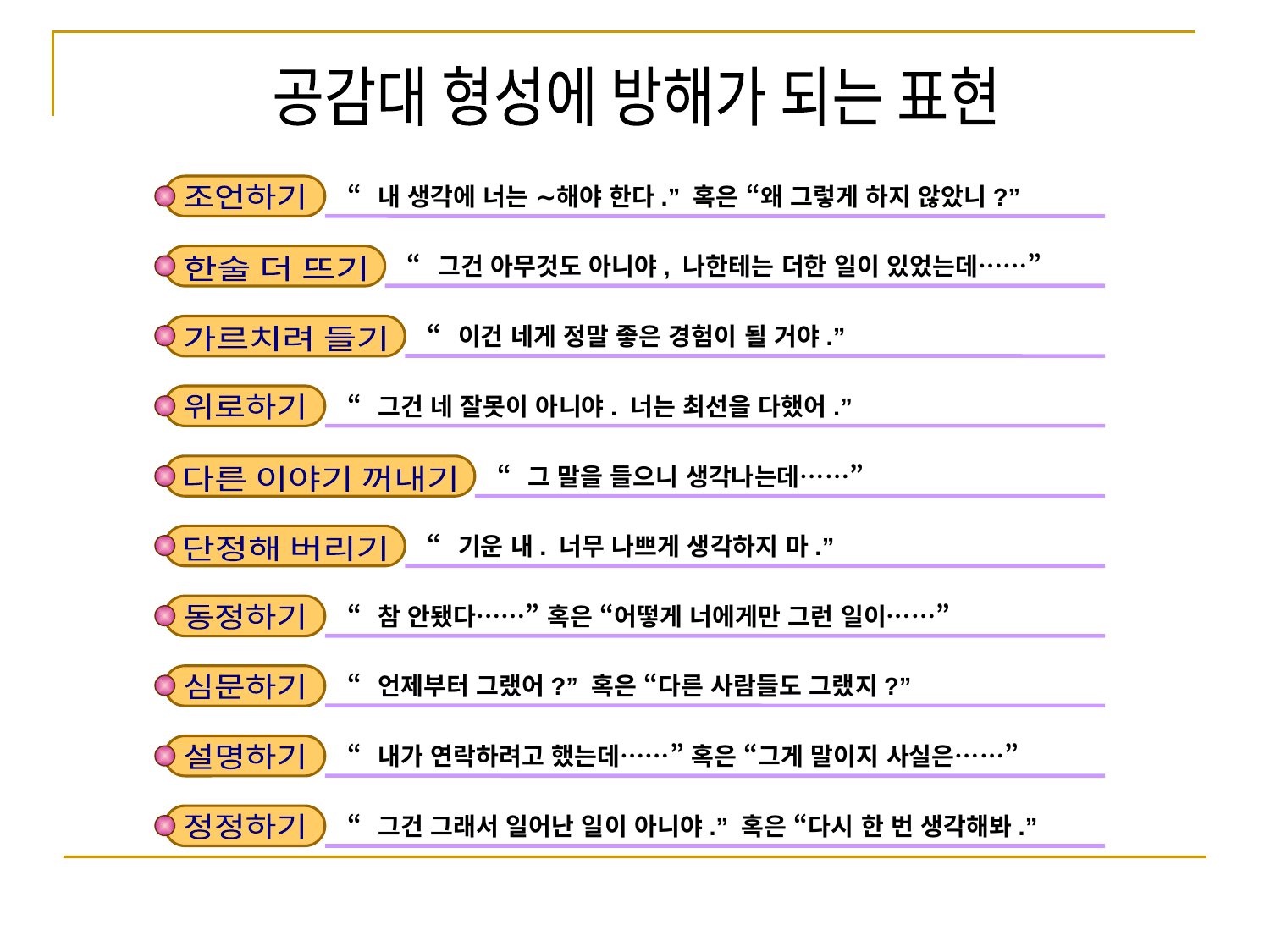

공감대 형성에 방해가 되는 표현

조언하기
“내 생각에 너는 ∼해야 한다.” 혹은 “왜 그렇게 하지 않았니?”

한술 더 뜨기
“그건 아무것도 아니야, 나한테는 더한 일이 있었는데……”

가르치려 들기
“이건 네게 정말 좋은 경험이 될 거야.”

위로하기
“그건 네 잘못이 아니야. 너는 최선을 다했어.”

다른 이야기 꺼내기
“그 말을 들으니 생각나는데……”

단정해 버리기
“기운 내. 너무 나쁘게 생각하지 마.”

동정하기
“참 안됐다……” 혹은 “어떻게 너에게만 그런 일이……”

심문하기
“언제부터 그랬어?” 혹은 “다른 사람들도 그랬지?”

설명하기
“내가 연락하려고 했는데……” 혹은 “그게 말이지 사실은……”

정정하기
“그건 그래서 일어난 일이 아니야.” 혹은 “다시 한 번 생각해봐.”